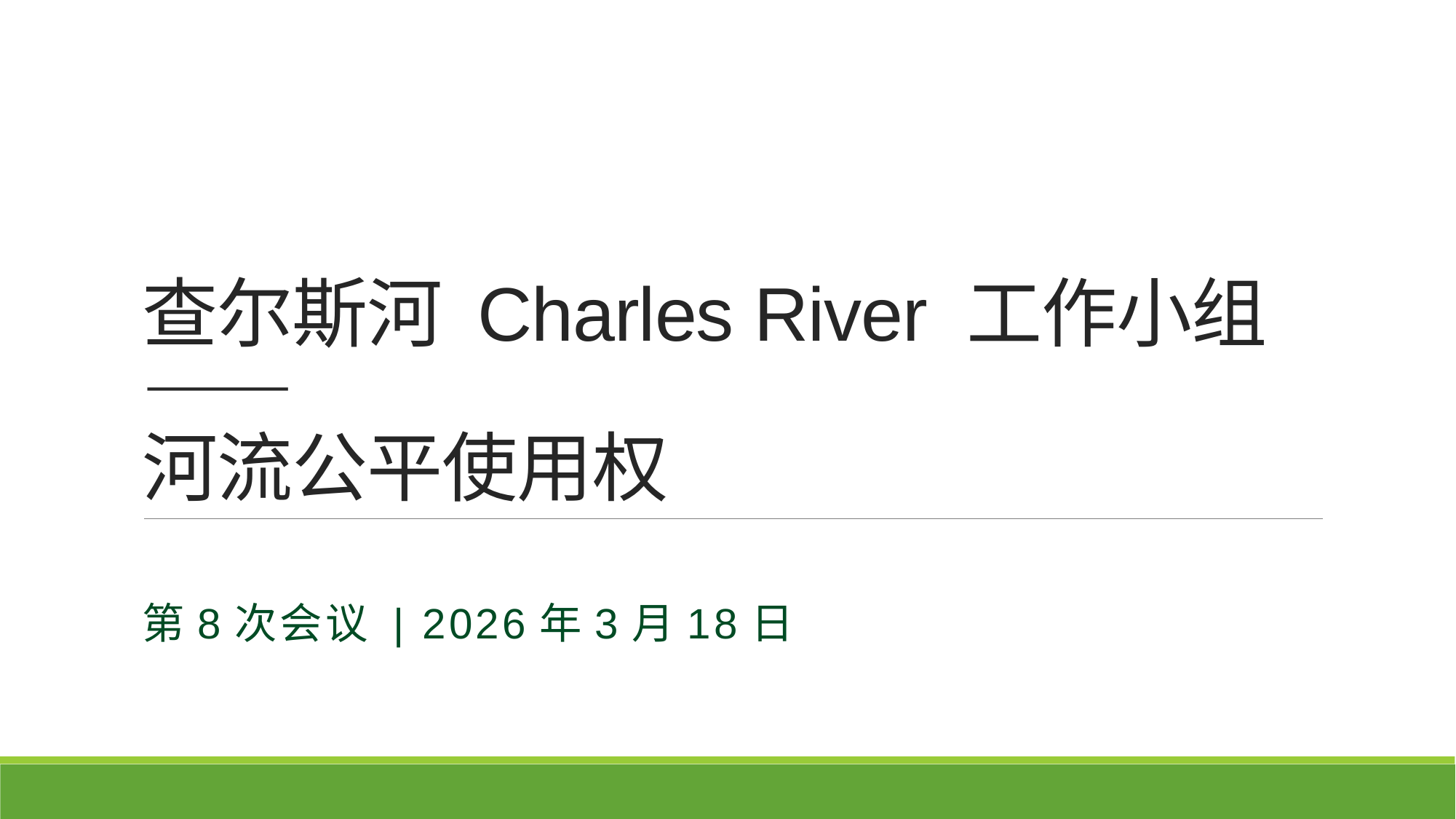

# 查尔斯河 Charles River 工作小组—— 河流公平使用权

第8次会议 | 2026年3月18日